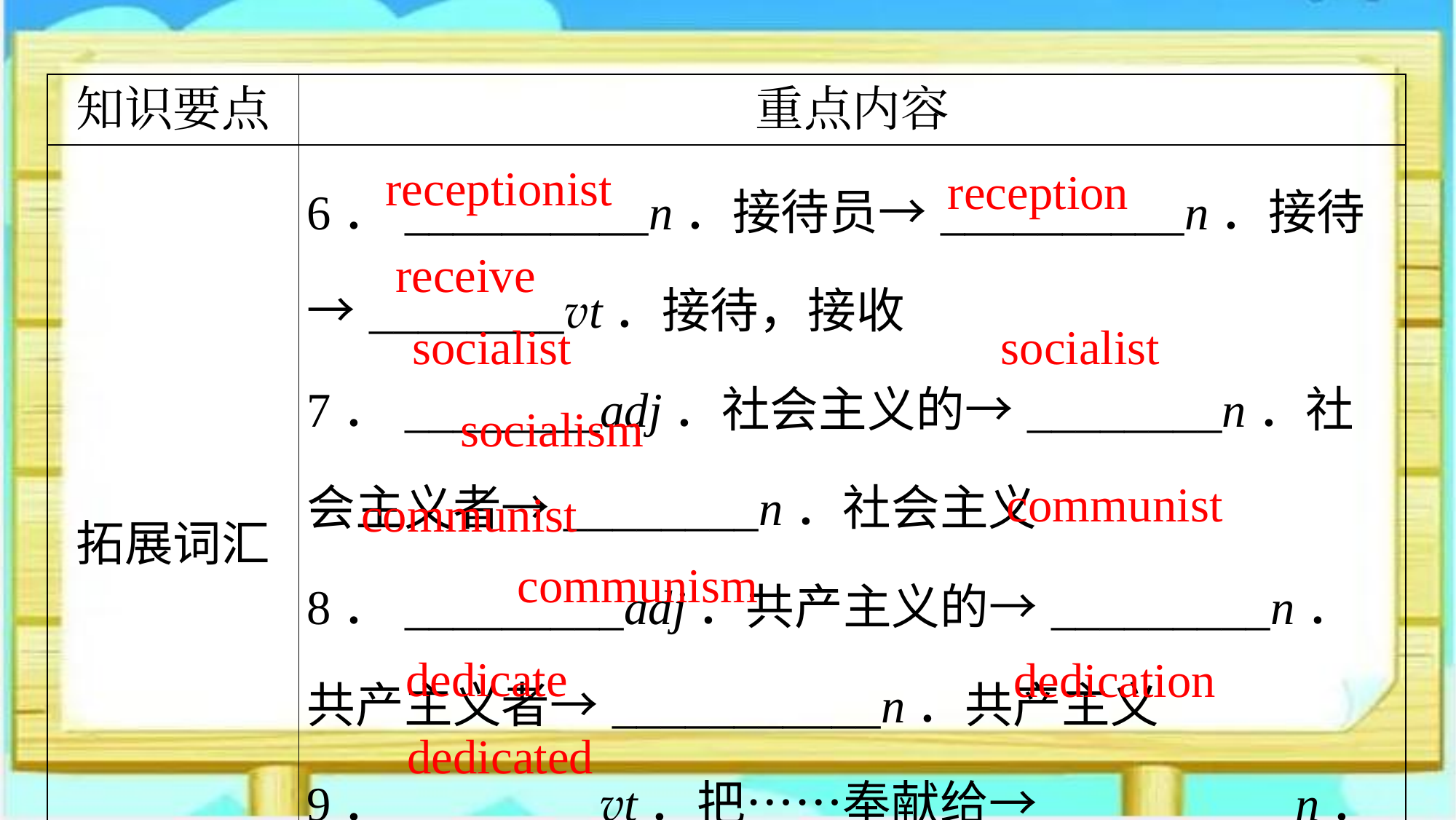

| 知识要点 | 重点内容 |
| --- | --- |
| 拓展词汇 | 6．\_\_\_\_\_\_\_\_\_\_n．接待员→\_\_\_\_\_\_\_\_\_\_n．接待→\_\_\_\_\_\_\_\_vt．接待，接收 7．\_\_\_\_\_\_\_\_adj．社会主义的→\_\_\_\_\_\_\_\_n．社会主义者→\_\_\_\_\_\_\_\_n．社会主义 8．\_\_\_\_\_\_\_\_\_adj．共产主义的→\_\_\_\_\_\_\_\_\_n．共产主义者→\_\_\_\_\_\_\_\_\_\_\_n．共产主义 9．\_\_\_\_\_\_\_\_vt．把……奉献给→\_\_\_\_\_\_\_\_\_\_n．奉献→\_\_\_\_\_\_\_\_adj．专注的；献身的 |
receptionist
reception
receive
socialist
socialist
socialism
communist
communist
communism
dedicate
dedication
dedicated